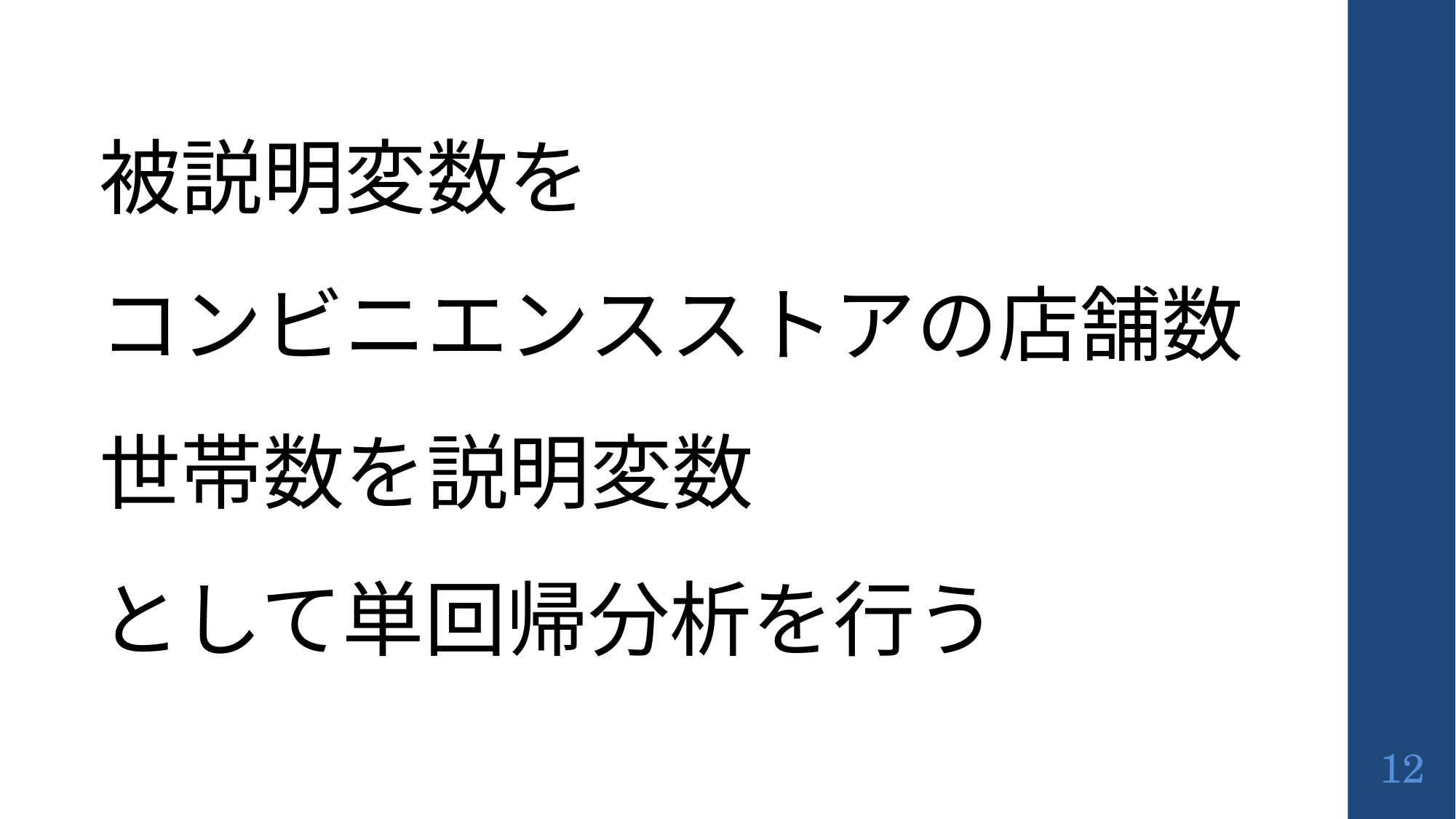

被説明変数を
コンビニエンスストアの店舗数
世帯数を説明変数
として単回帰分析を行う
12